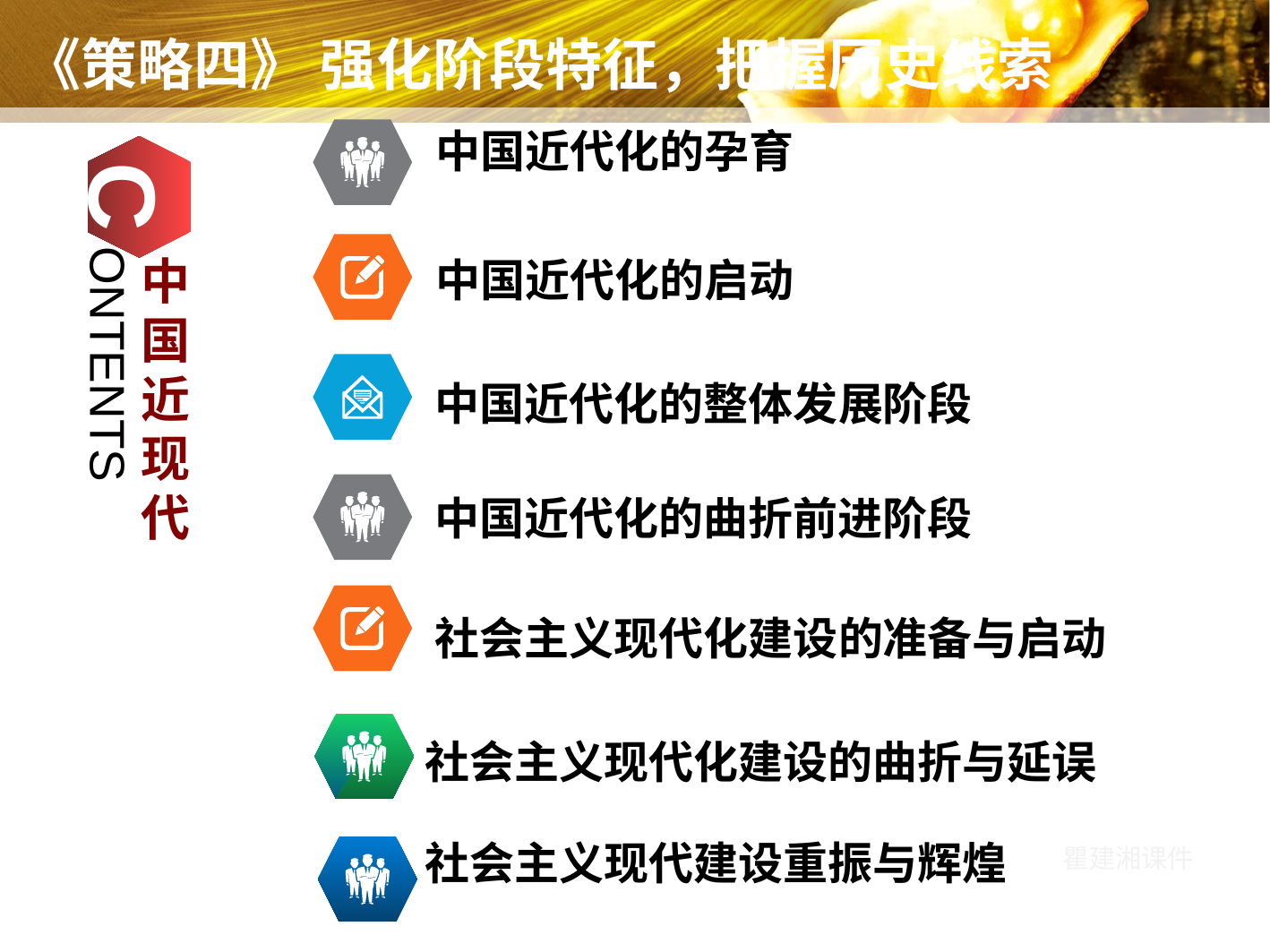

# 《策略四》 强化阶段特征，把握历史线索

中国近代化的孕育
C

中国近现代

中国近代化的启动
ONTENTS

中国近代化的整体发展阶段

中国近代化的曲折前进阶段

社会主义现代化建设的准备与启动

社会主义现代化建设的曲折与延误
社会主义现代建设重振与辉煌